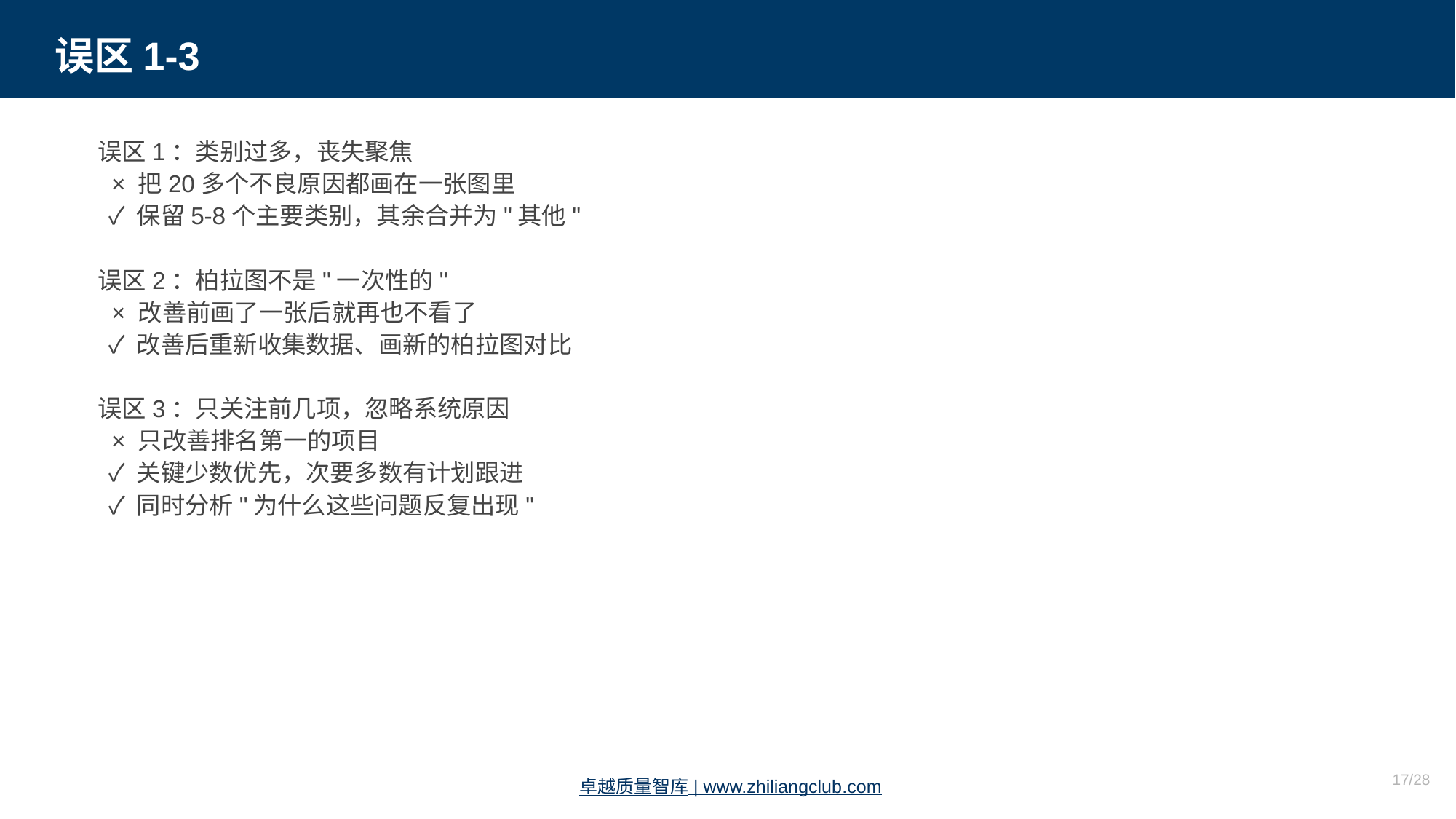

误区1-3
误区1：类别过多，丧失聚焦
  × 把20多个不良原因都画在一张图里
  ✓ 保留5-8个主要类别，其余合并为"其他"

误区2：柏拉图不是"一次性的"
  × 改善前画了一张后就再也不看了
  ✓ 改善后重新收集数据、画新的柏拉图对比

误区3：只关注前几项，忽略系统原因
  × 只改善排名第一的项目
  ✓ 关键少数优先，次要多数有计划跟进
  ✓ 同时分析"为什么这些问题反复出现"
17/28